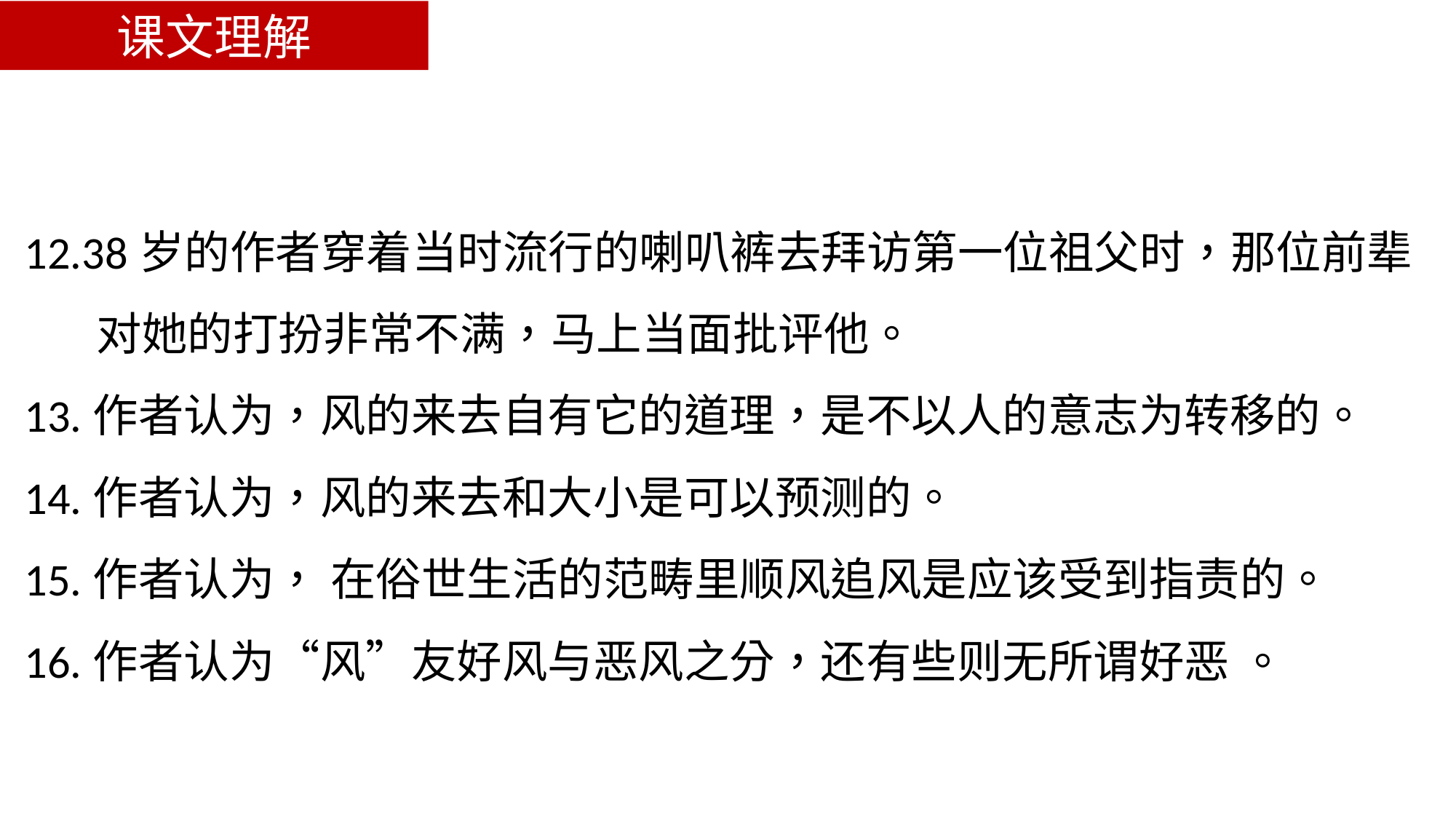

课文理解
12.38岁的作者穿着当时流行的喇叭裤去拜访第一位祖父时，那位前辈
      对她的打扮非常不满，马上当面批评他。
13.作者认为，风的来去自有它的道理，是不以人的意志为转移的。
14.作者认为，风的来去和大小是可以预测的。
15.作者认为， 在俗世生活的范畴里顺风追风是应该受到指责的。
16.作者认为“风”友好风与恶风之分，还有些则无所谓好恶 。